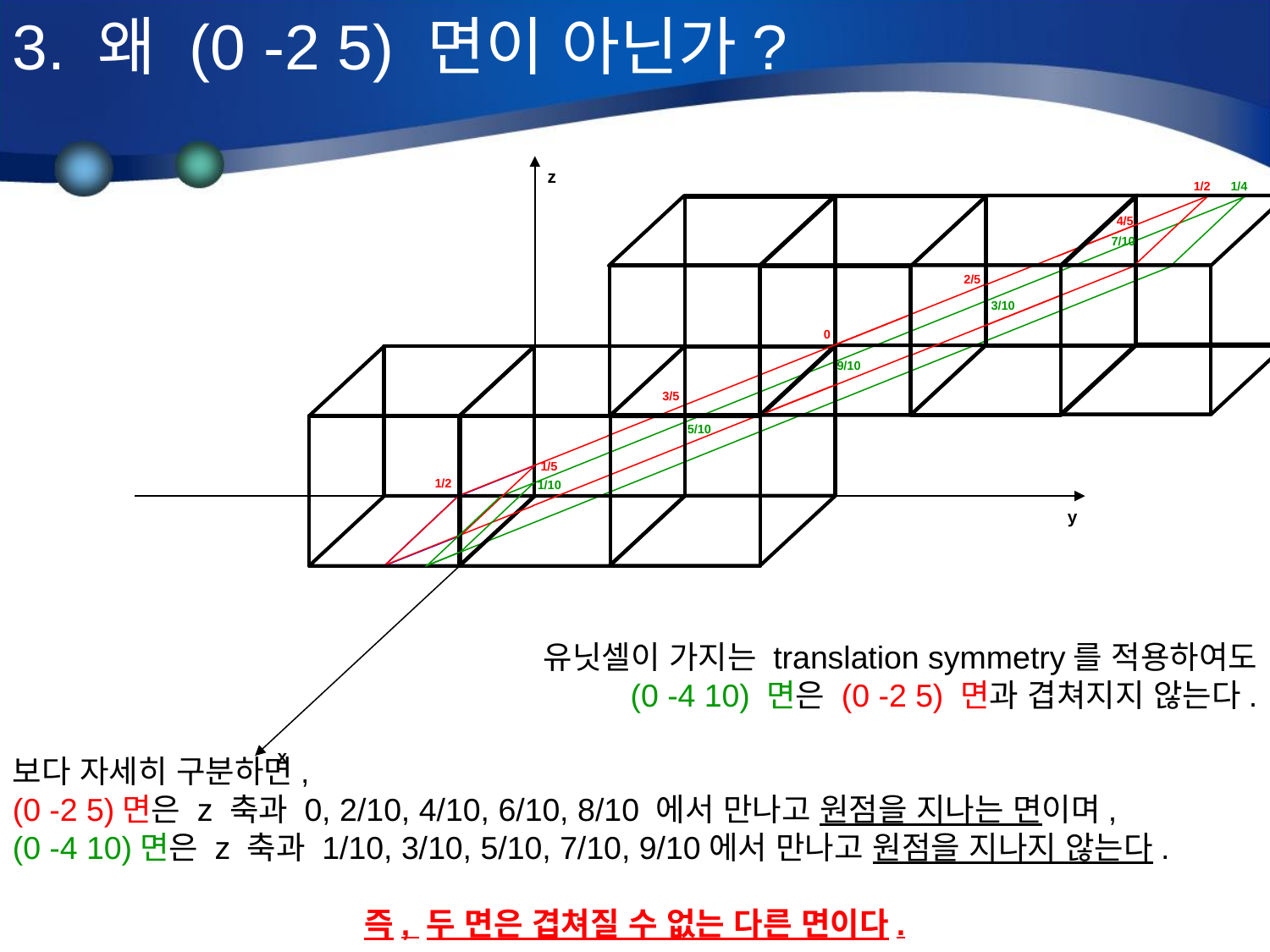

3. 왜 (0 -2 5) 면이 아닌가?
z
1/4
1/2

4/5
7/10

2/5
3/10
0

9/10
3/5
5/10

1/5
1/2
1/10

y
유닛셀이 가지는 translation symmetry를 적용하여도
 (0 -4 10) 면은 (0 -2 5) 면과 겹쳐지지 않는다.

보다 자세히 구분하면,
(0 -2 5)면은 z 축과 0, 2/10, 4/10, 6/10, 8/10 에서 만나고 원점을 지나는 면이며,
(0 -4 10)면은 z 축과 1/10, 3/10, 5/10, 7/10, 9/10에서 만나고 원점을 지나지 않는다.

즉, 두 면은 겹쳐질 수 없는 다른 면이다.
x